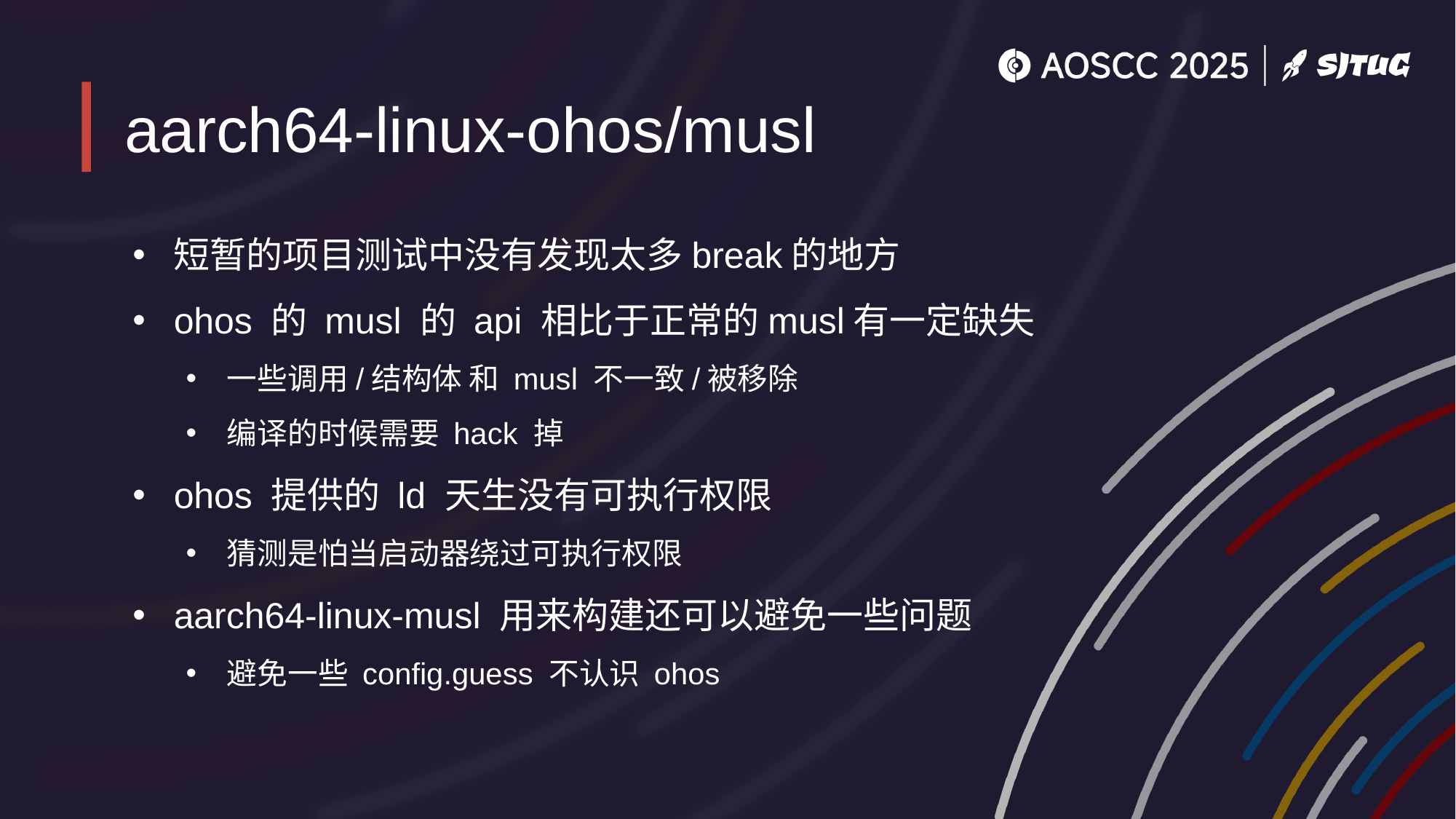

# aarch64-linux-ohos/musl
短暂的项目测试中没有发现太多break的地方
ohos 的 musl 的 api 相比于正常的musl有一定缺失
一些调用/结构体 和 musl 不一致/被移除
编译的时候需要 hack 掉
ohos 提供的 ld 天生没有可执行权限
猜测是怕当启动器绕过可执行权限
aarch64-linux-musl 用来构建还可以避免一些问题
避免一些 config.guess 不认识 ohos